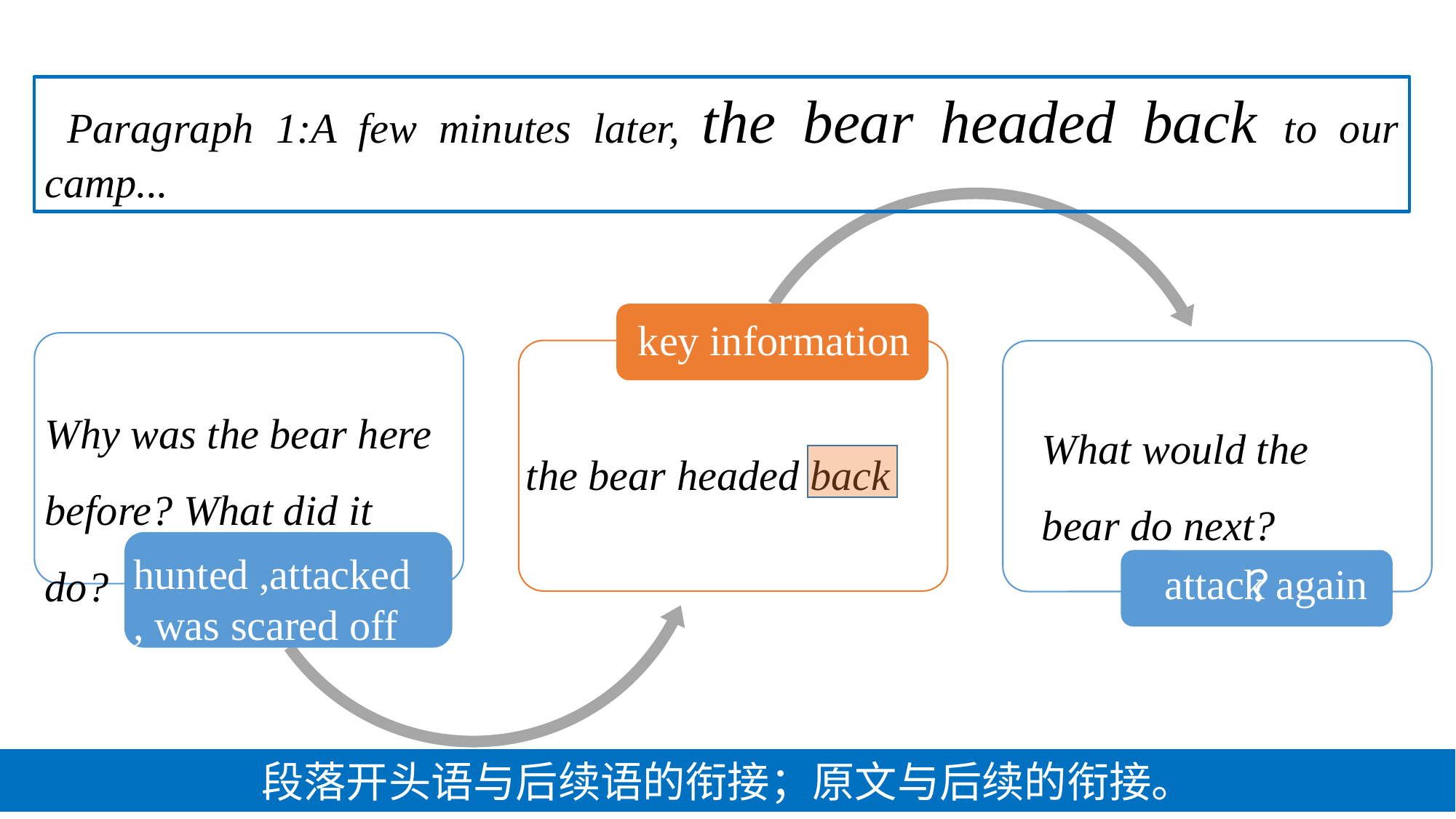

Paragraph 1:A few minutes later, the bear headed back to our camp...

key information

Why was the bear here before? What did it do?
What would the bear do next?
the bear headed back

hunted ,attacked , was scared off
attack again
？
段落开头语与后续语的衔接；原文与后续的衔接。